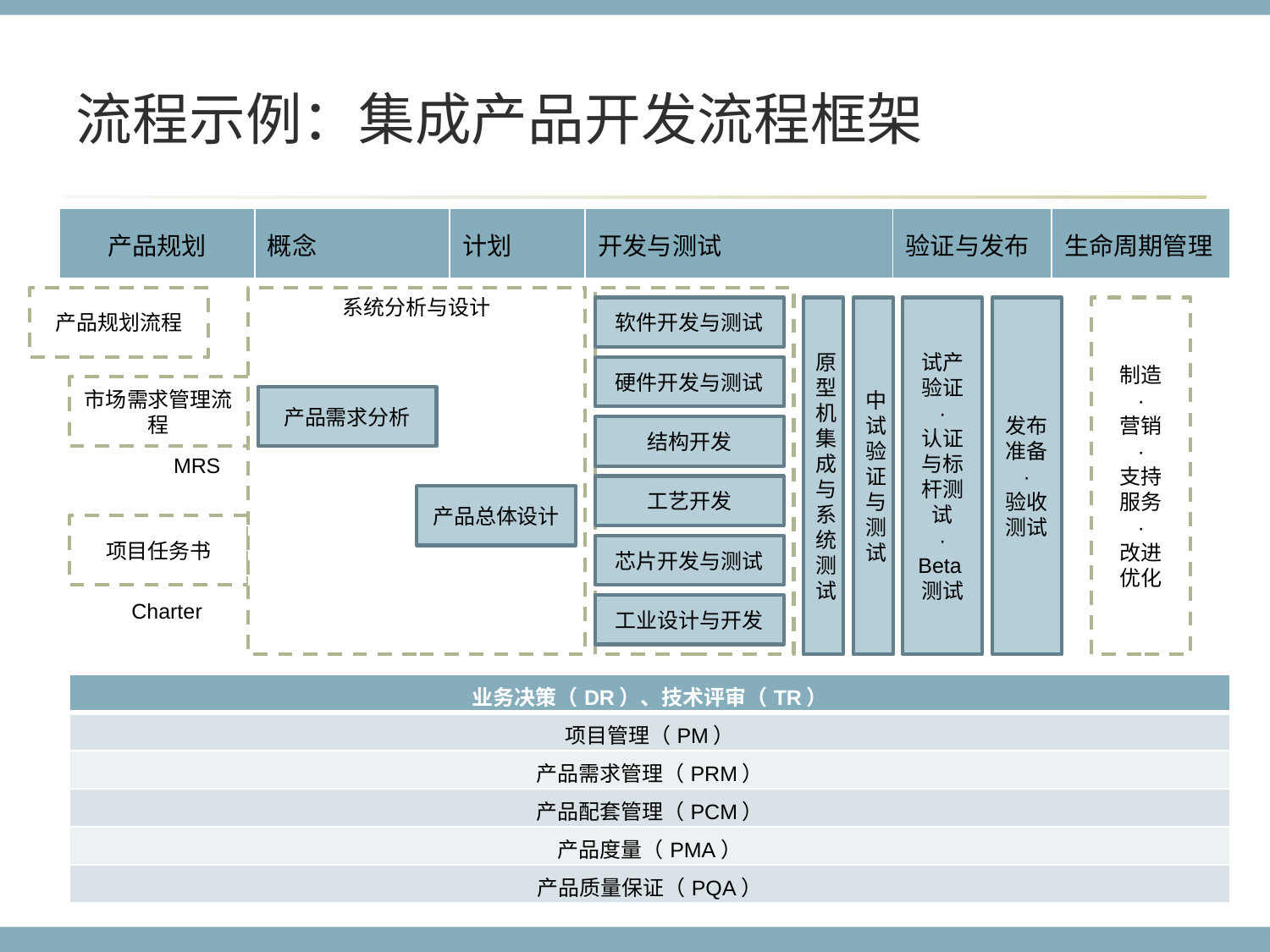

# 流程示例：集成产品开发流程框架
| 产品规划 | 概念 | 计划 | 开发与测试 | 验证与发布 | 生命周期管理 |
| --- | --- | --- | --- | --- | --- |
产品规划流程
系统分析与设计

软件开发与测试
原型机集成与系统测试
中试验证与测试
试产验证
·
认证与标杆测试
·
Beta测试
发布准备
·
验收测试
制造
·
营销
·
支持
服务
·
改进
优化
硬件开发与测试
市场需求管理流程
产品需求分析
结构开发
MRS
工艺开发
产品总体设计
项目任务书
芯片开发与测试
Charter
工业设计与开发
| 业务决策（DR）、技术评审（TR） |
| --- |
| 项目管理（PM） |
| 产品需求管理（PRM） |
| 产品配套管理（PCM） |
| 产品度量（PMA） |
| 产品质量保证（PQA） |